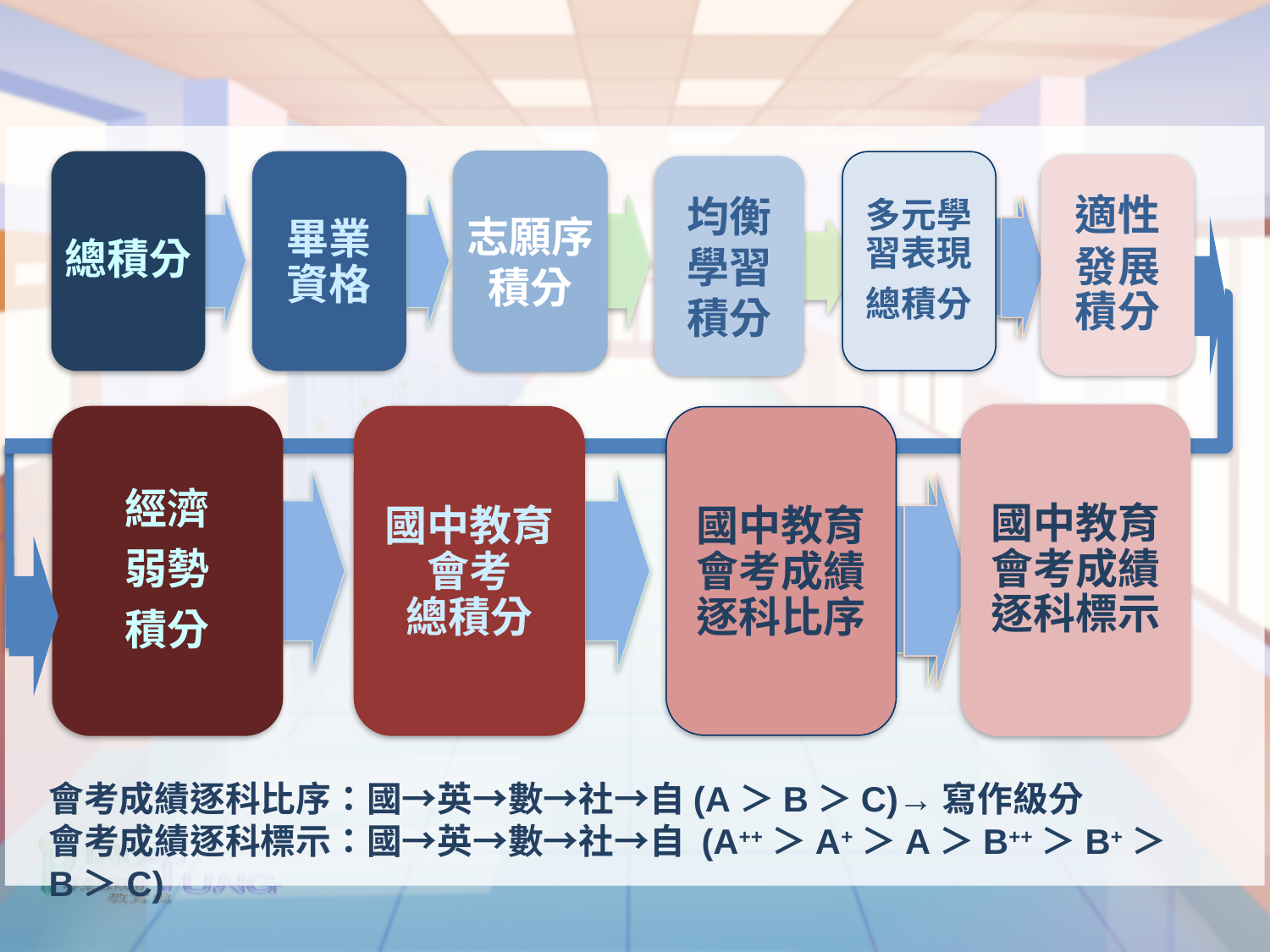

志願序
積分
總積分

畢業
資格

多元學習表現
總積分
適性
發展
積分
均衡
學習
積分

國中教育會考成績逐科標示
經濟
弱勢
積分

國中教育
會考
總積分

國中教育會考成績逐科比序

會考成績逐科比序：國→英→數→社→自(A＞B＞C)→寫作級分
會考成績逐科標示：國→英→數→社→自 (A++＞A+＞A＞B++＞B+＞B＞C)